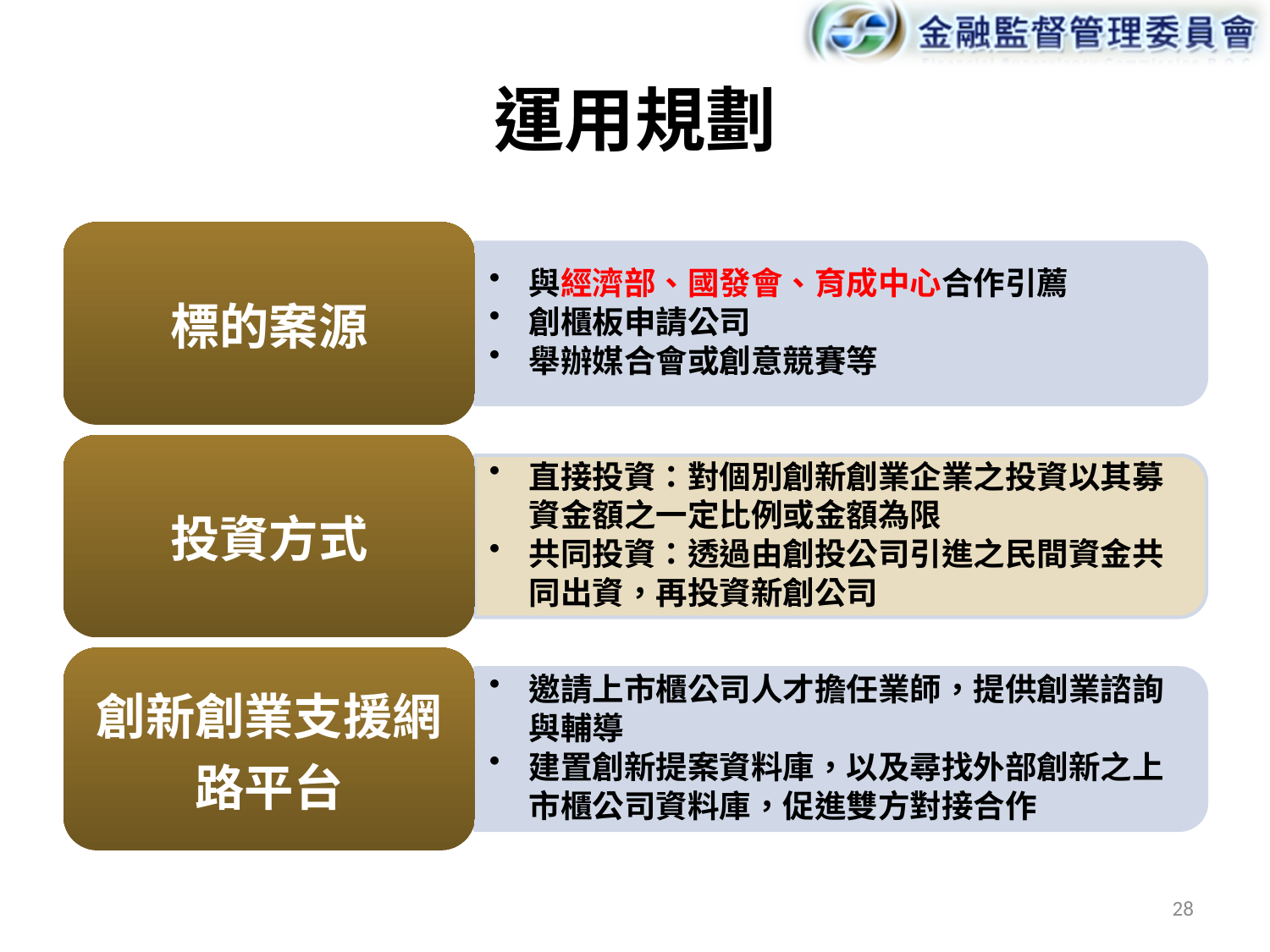

# 運用規劃
標的案源
與經濟部、國發會、育成中心合作引薦
投資方式
邀請上市櫃公司人才擔任業師，提供創業諮詢與輔導
創新創業支援網路平台
直接投資：對個別創新創業企業之投資以其募資金額之一定比例或金額為限
創櫃板申請公司
舉辦媒合會或創意競賽等
共同投資：透過由創投公司引進之民間資金共同出資，再投資新創公司
建置創新提案資料庫，以及尋找外部創新之上市櫃公司資料庫，促進雙方對接合作
28